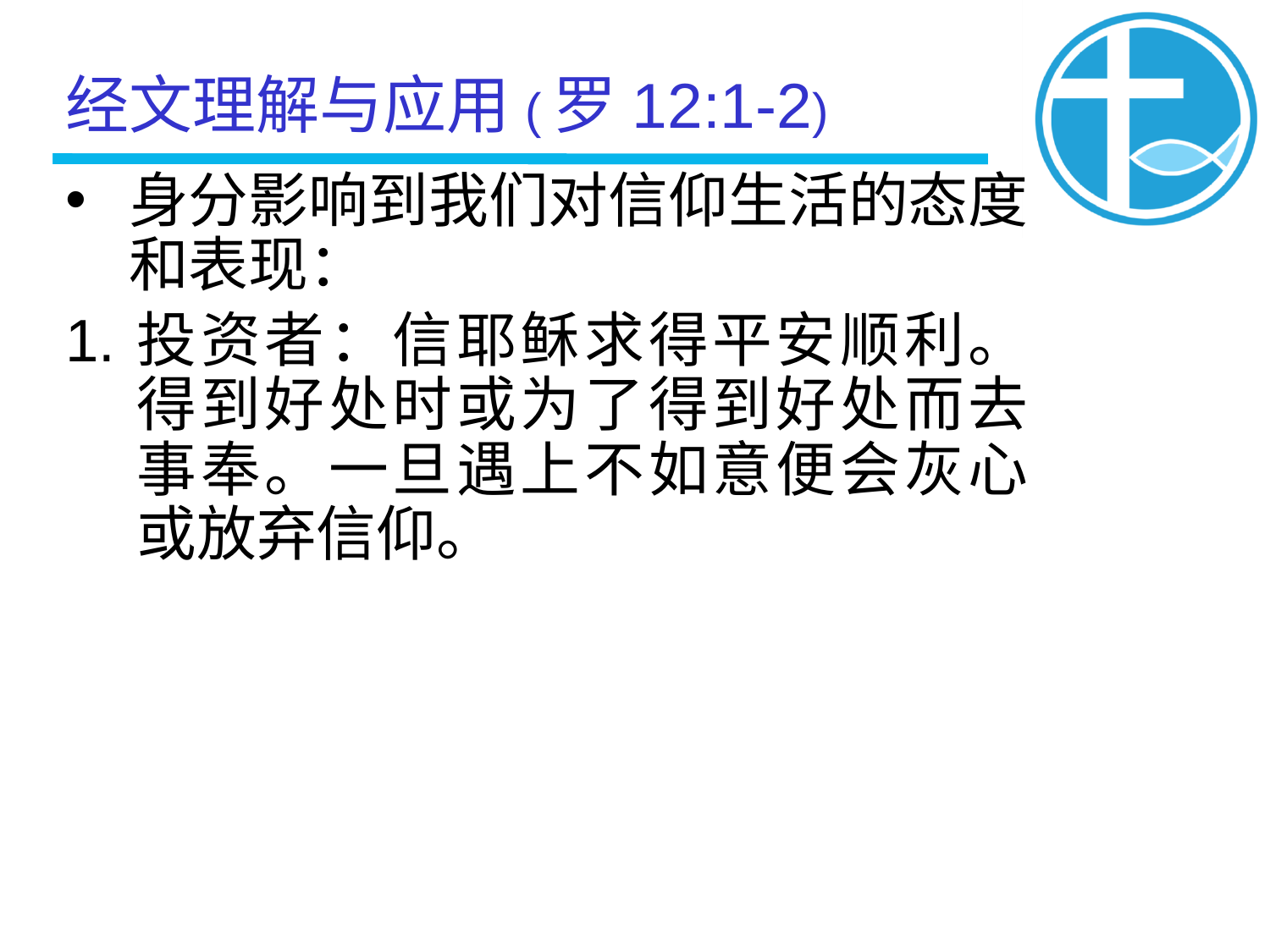

经文理解与应用(罗12:1-2)

身分影响到我们对信仰生活的态度和表现：
投资者：信耶稣求得平安顺利。得到好处时或为了得到好处而去事奉。一旦遇上不如意便会灰心或放弃信仰。